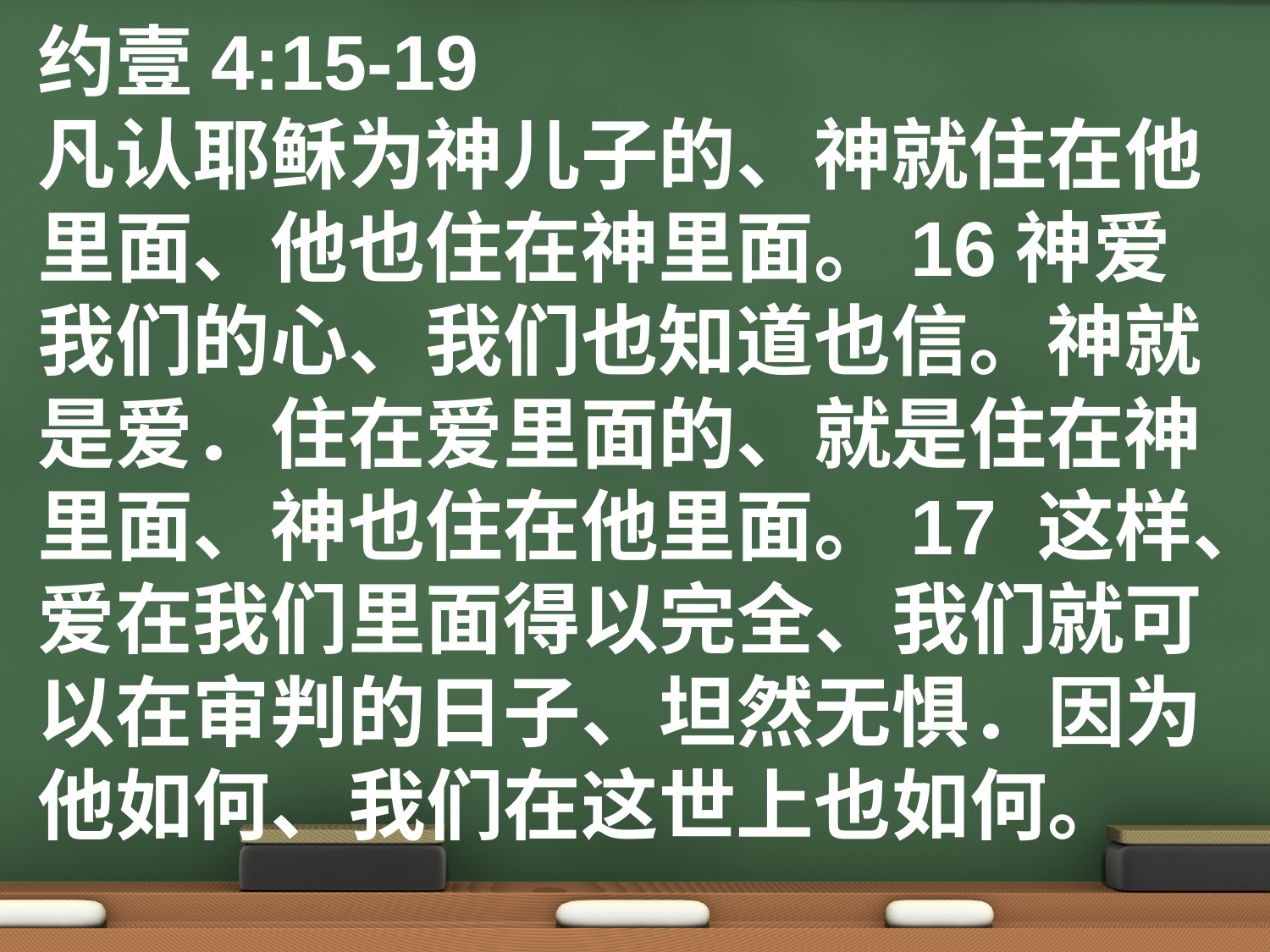

约壹4:15-19
凡认耶稣为神儿子的、神就住在他里面、他也住在神里面。16神爱我们的心、我们也知道也信。神就是爱．住在爱里面的、就是住在神里面、神也住在他里面。17 这样、爱在我们里面得以完全、我们就可以在审判的日子、坦然无惧．因为他如何、我们在这世上也如何。